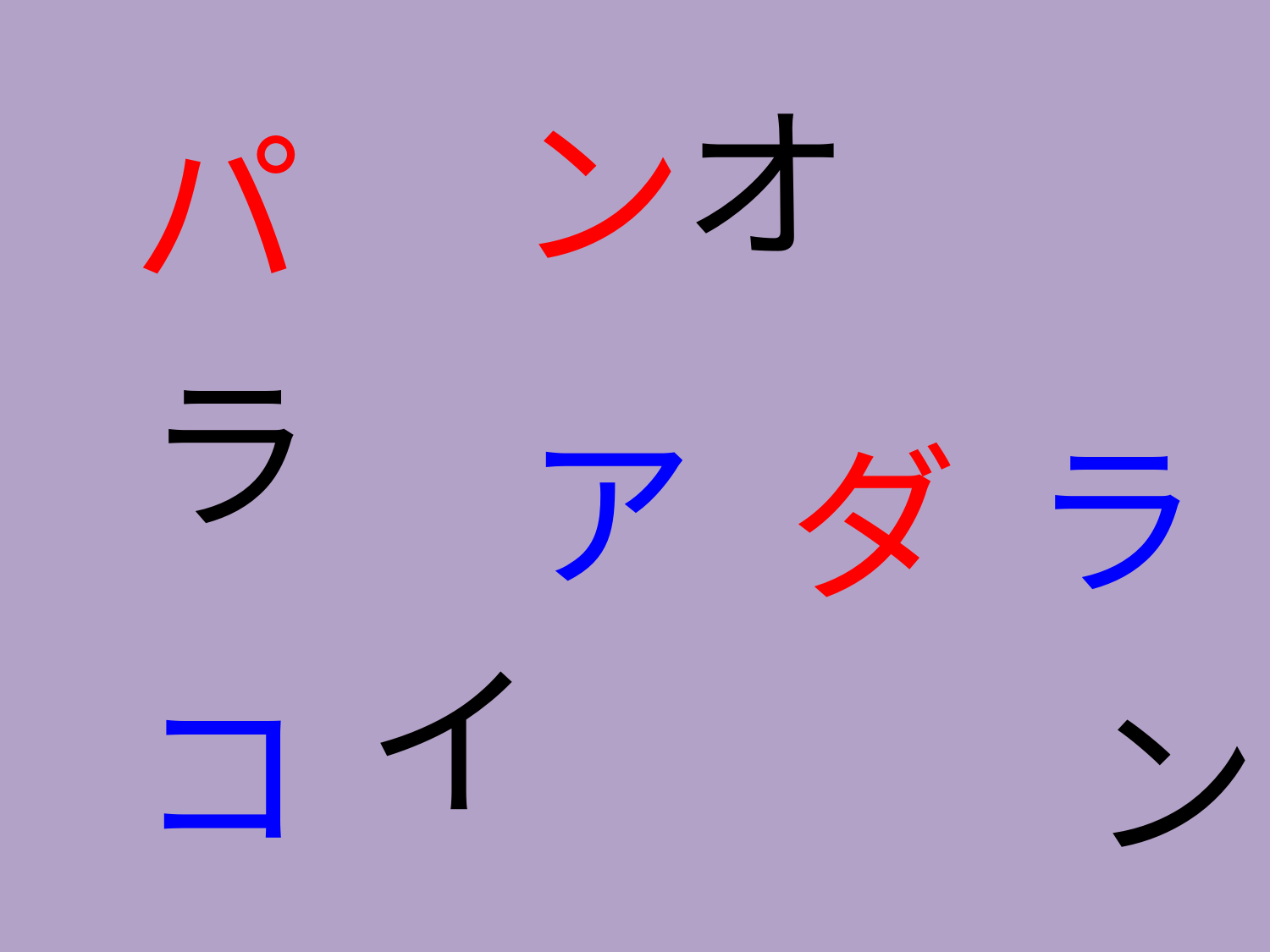

# パ
オ
ン
ラ
ア
ラ
ダ
コ
イ
ン